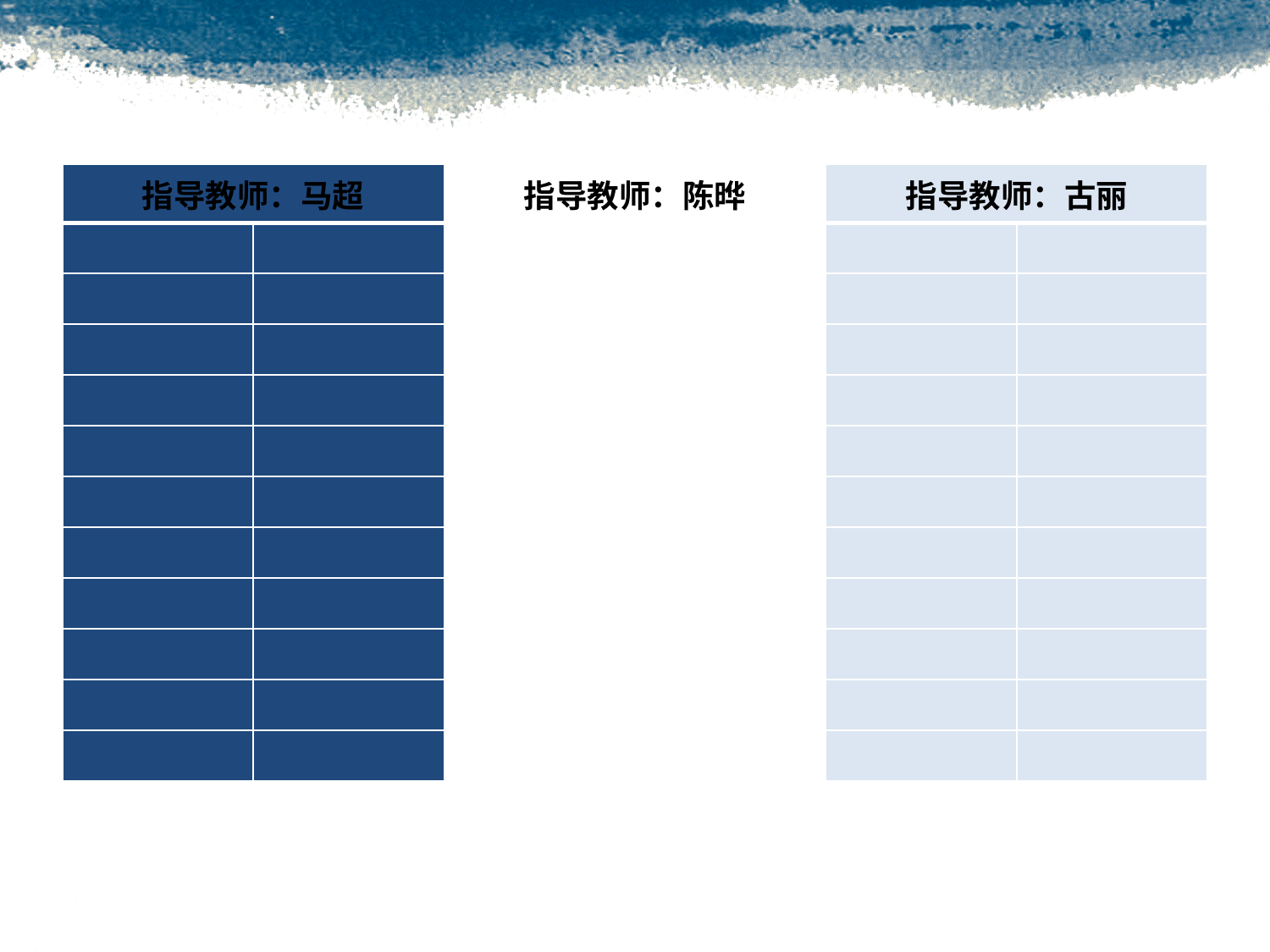

#
| 指导教师：马超 |  | 指导教师：陈晔 |  | 指导教师：古丽 |  |
| --- | --- | --- | --- | --- | --- |
|  |  |  |  |  |  |
|  |  |  |  |  |  |
|  |  |  |  |  |  |
|  |  |  |  |  |  |
|  |  |  |  |  |  |
|  |  |  |  |  |  |
|  |  |  |  |  |  |
|  |  |  |  |  |  |
|  |  |  |  |  |  |
|  |  |  |  |  |  |
|  |  |  |  |  |  |